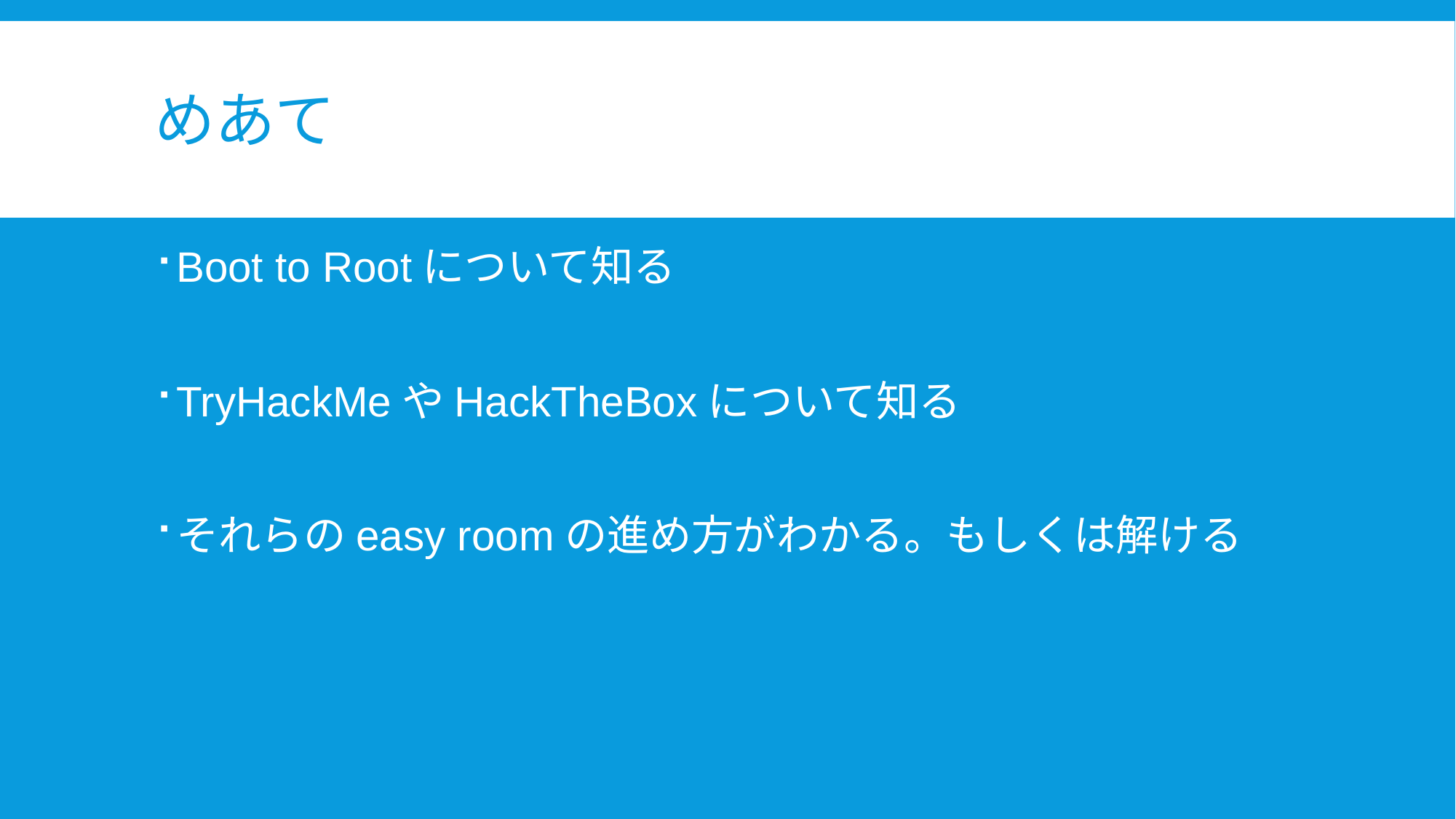

# めあて
Boot to Rootについて知る

TryHackMeやHackTheBoxについて知る

それらのeasy roomの進め方がわかる。もしくは解ける